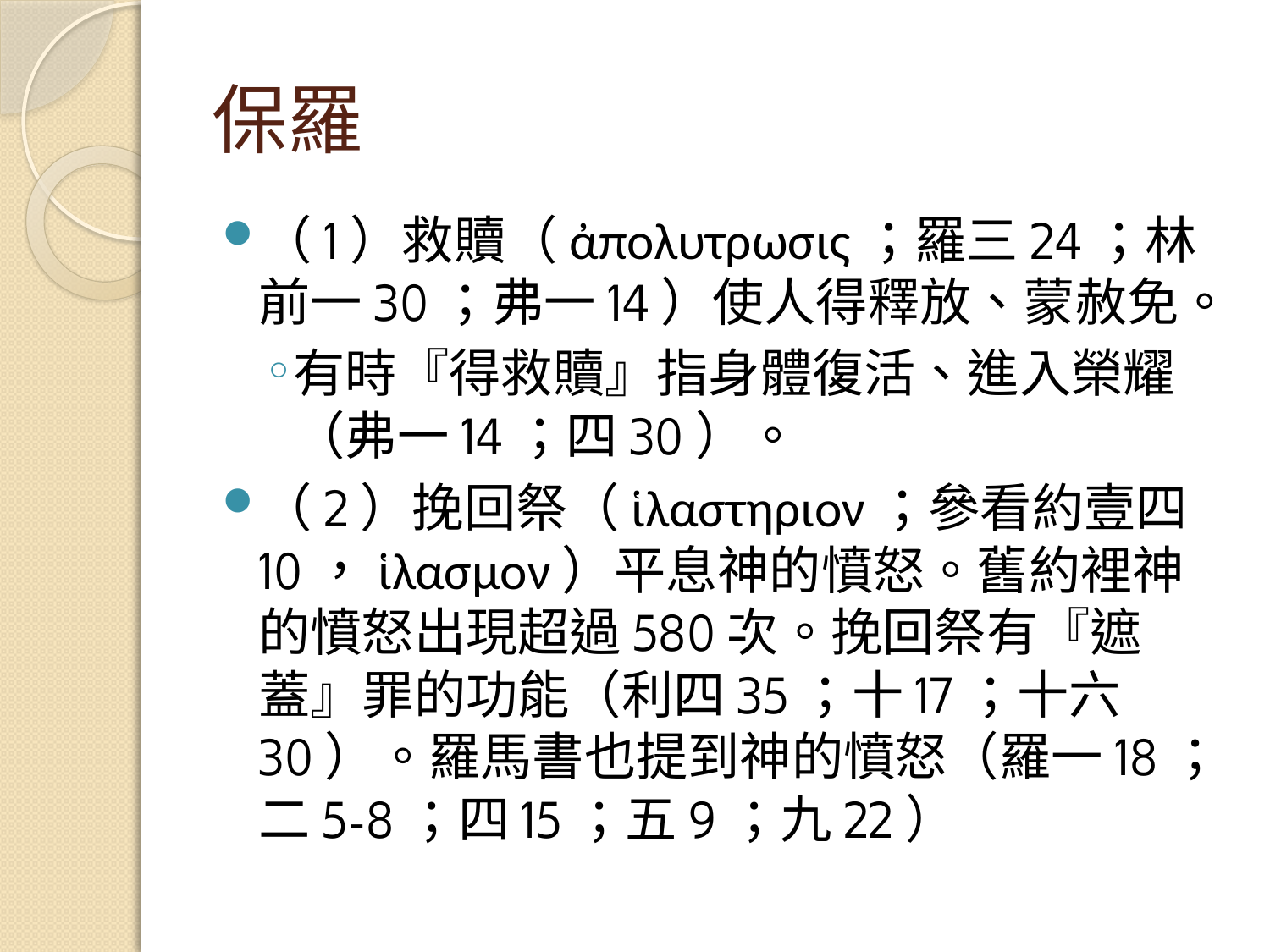

# 保羅
（1）救贖（ἀπολυτρωσις；羅三24；林前一30；弗一14）使人得釋放、蒙赦免。
有時『得救贖』指身體復活、進入榮耀（弗一14；四30）。
（2）挽回祭（ἱλαστηριον；參看約壹四10，ἱλασμον）平息神的憤怒。舊約裡神的憤怒出現超過580次。挽回祭有『遮蓋』罪的功能（利四35；十17；十六	30）。羅馬書也提到神的憤怒（羅一18；二5-8；四15；五9；九22）